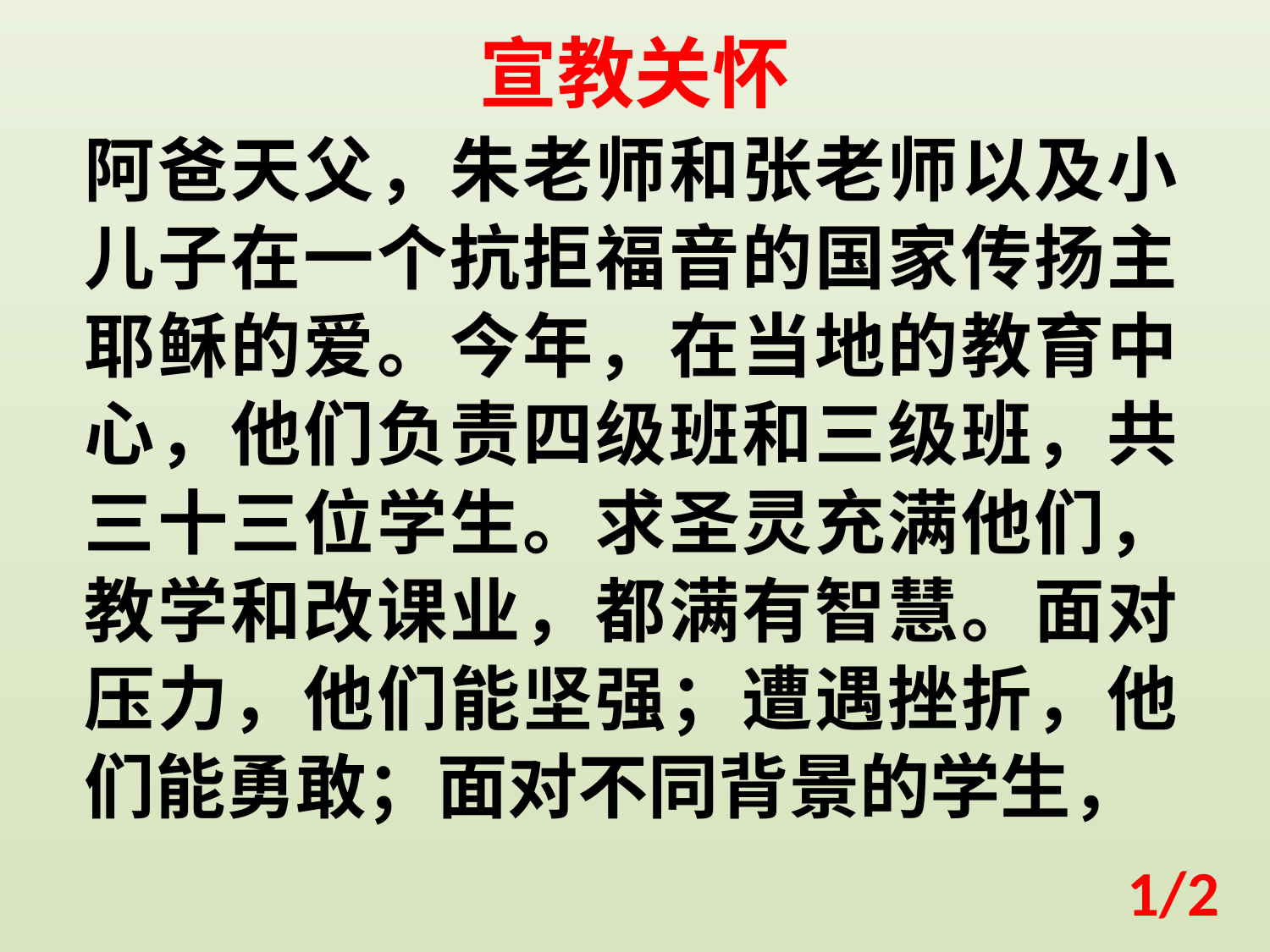

宣教关怀
阿爸天父，朱老师和张老师以及小儿子在一个抗拒福音的国家传扬主耶稣的爱。今年，在当地的教育中心，他们负责四级班和三级班，共三十三位学生。求圣灵充满他们，教学和改课业，都满有智慧。面对压力，他们能坚强；遭遇挫折，他们能勇敢；面对不同背景的学生，
1/2